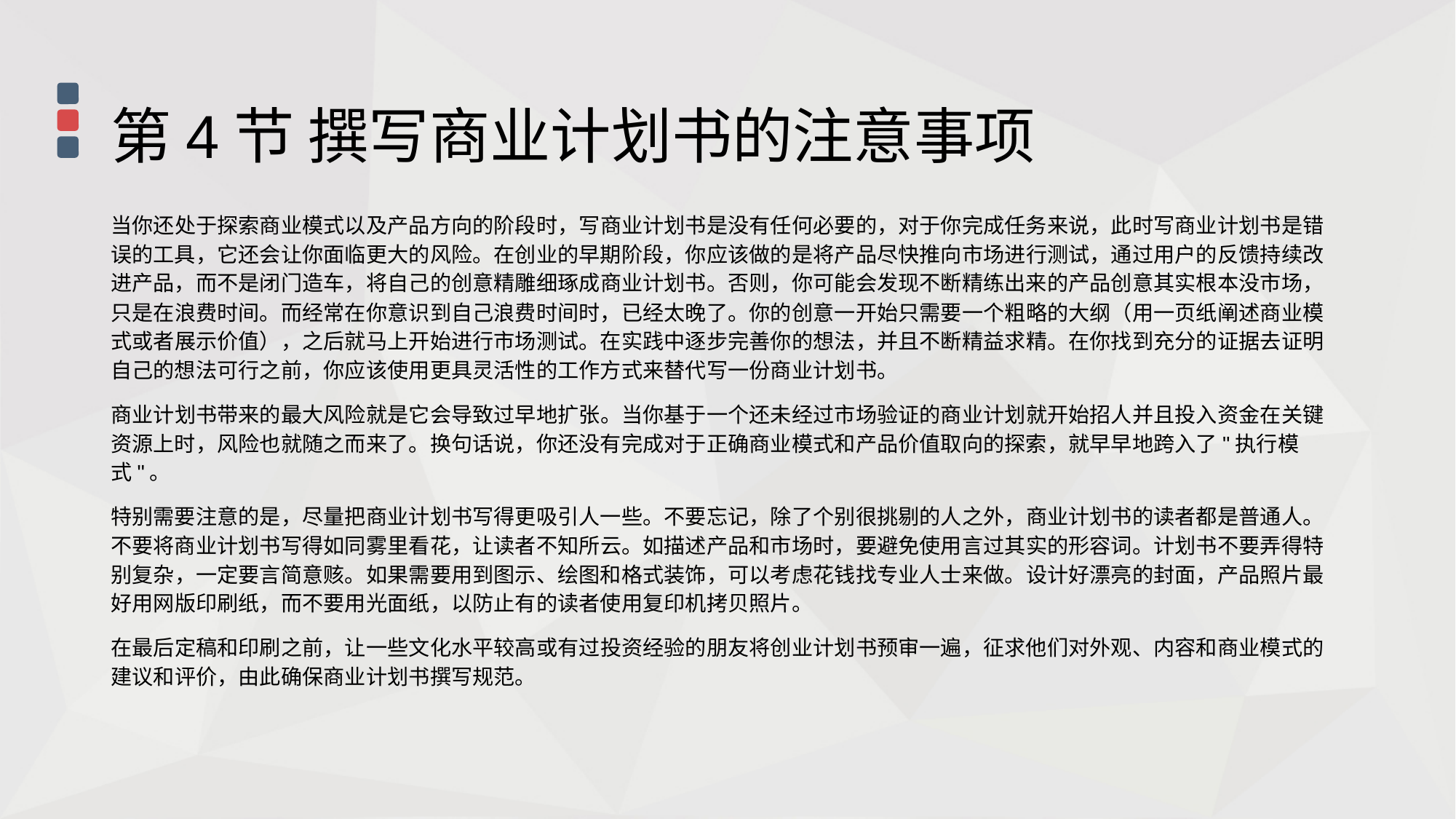

第4节 撰写商业计划书的注意事项
当你还处于探索商业模式以及产品方向的阶段时，写商业计划书是没有任何必要的，对于你完成任务来说，此时写商业计划书是错误的工具，它还会让你面临更大的风险。在创业的早期阶段，你应该做的是将产品尽快推向市场进行测试，通过用户的反馈持续改进产品，而不是闭门造车，将自己的创意精雕细琢成商业计划书。否则，你可能会发现不断精练出来的产品创意其实根本没市场，只是在浪费时间。而经常在你意识到自己浪费时间时，已经太晚了。你的创意一开始只需要一个粗略的大纲（用一页纸阐述商业模式或者展示价值），之后就马上开始进行市场测试。在实践中逐步完善你的想法，并且不断精益求精。在你找到充分的证据去证明自己的想法可行之前，你应该使用更具灵活性的工作方式来替代写一份商业计划书。
商业计划书带来的最大风险就是它会导致过早地扩张。当你基于一个还未经过市场验证的商业计划就开始招人并且投入资金在关键资源上时，风险也就随之而来了。换句话说，你还没有完成对于正确商业模式和产品价值取向的探索，就早早地跨入了"执行模式"。
特别需要注意的是，尽量把商业计划书写得更吸引人一些。不要忘记，除了个别很挑剔的人之外，商业计划书的读者都是普通人。不要将商业计划书写得如同雾里看花，让读者不知所云。如描述产品和市场时，要避免使用言过其实的形容词。计划书不要弄得特别复杂，一定要言简意赅。如果需要用到图示、绘图和格式装饰，可以考虑花钱找专业人士来做。设计好漂亮的封面，产品照片最好用网版印刷纸，而不要用光面纸，以防止有的读者使用复印机拷贝照片。
在最后定稿和印刷之前，让一些文化水平较高或有过投资经验的朋友将创业计划书预审一遍，征求他们对外观、内容和商业模式的建议和评价，由此确保商业计划书撰写规范。